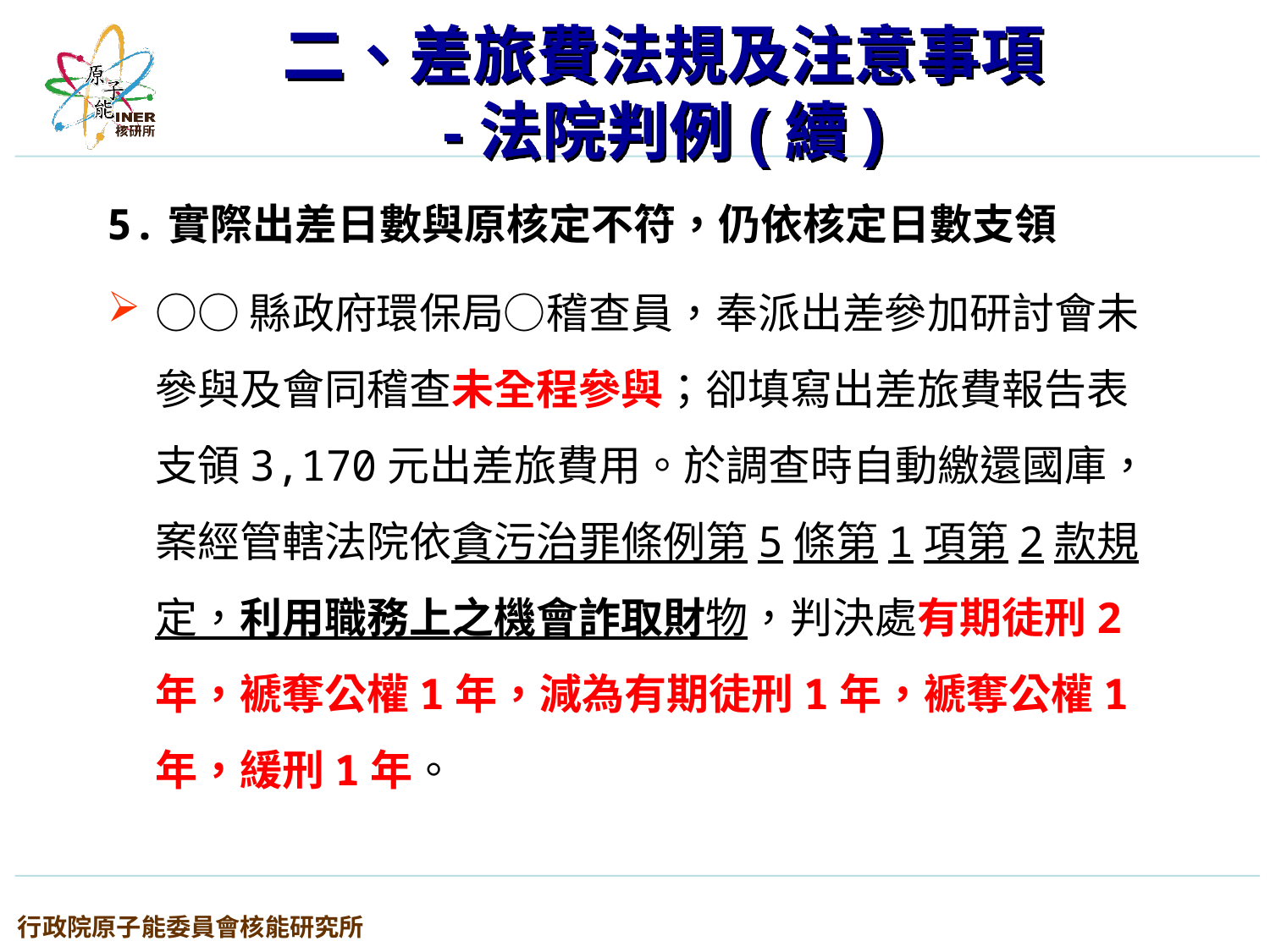

二、差旅費法規及注意事項
-法院判例(續)
5.實際出差日數與原核定不符，仍依核定日數支領
○○縣政府環保局○稽查員，奉派出差參加研討會未參與及會同稽查未全程參與；卻填寫出差旅費報告表支領3,170元出差旅費用。於調查時自動繳還國庫，案經管轄法院依貪污治罪條例第5條第1項第2款規定，利用職務上之機會詐取財物，判決處有期徒刑2年，褫奪公權1年，減為有期徒刑1年，褫奪公權1年，緩刑1年。